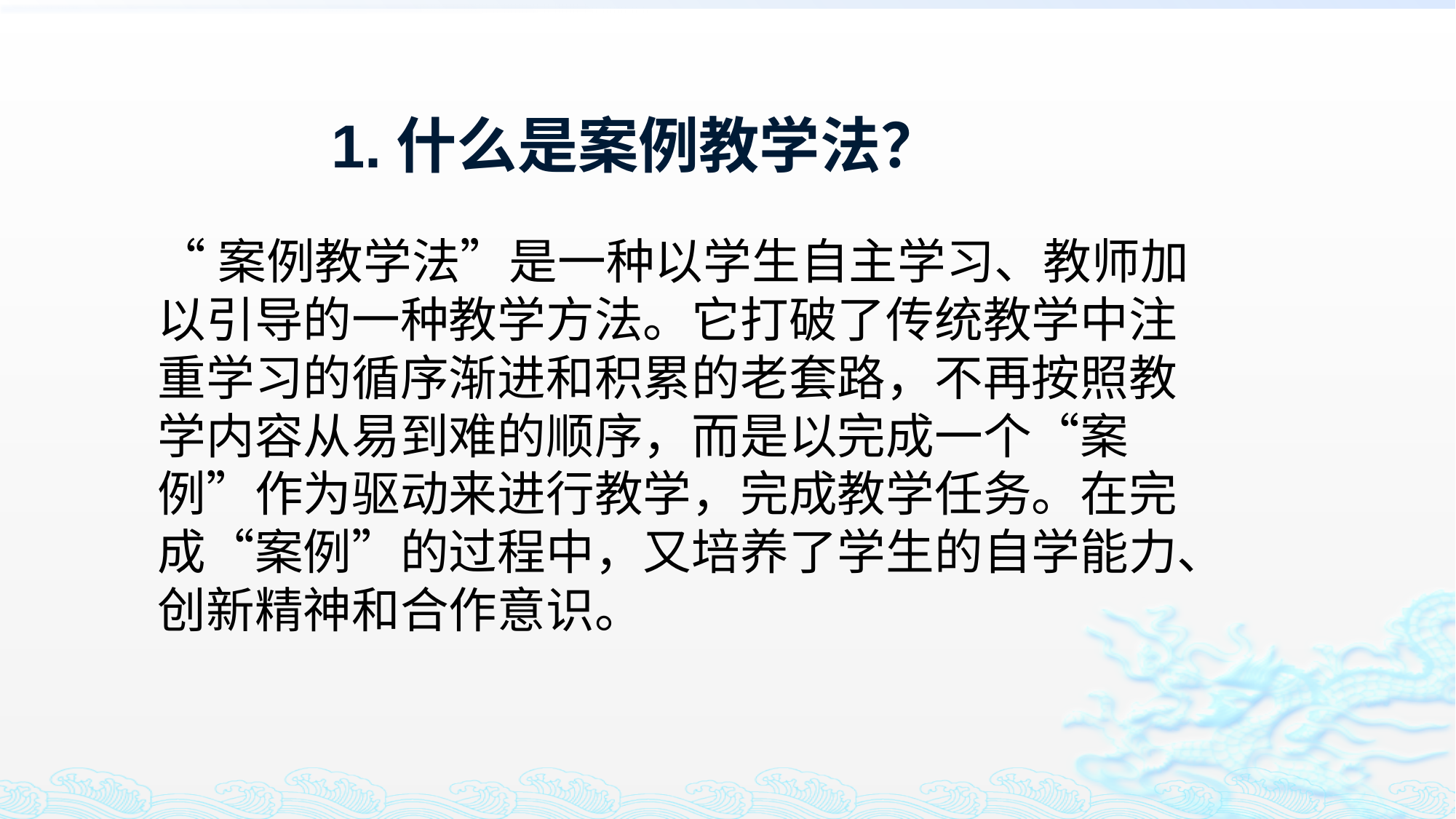

1.什么是案例教学法？
“案例教学法”是一种以学生自主学习、教师加以引导的一种教学方法。它打破了传统教学中注重学习的循序渐进和积累的老套路，不再按照教学内容从易到难的顺序，而是以完成一个“案例”作为驱动来进行教学，完成教学任务。在完成“案例”的过程中，又培养了学生的自学能力、创新精神和合作意识。